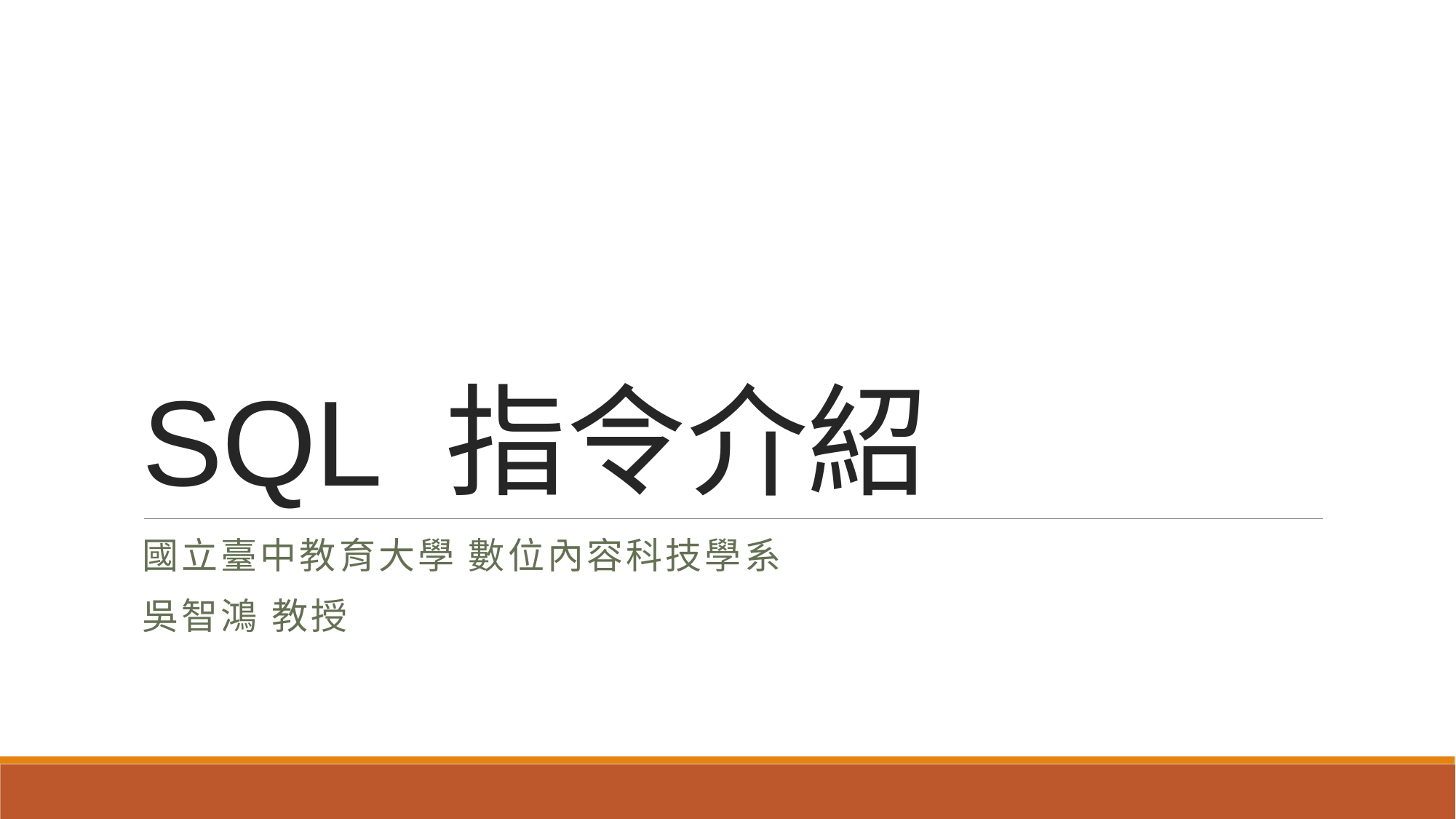

# SQL 指令介紹
國立臺中教育大學 數位內容科技學系
吳智鴻 教授